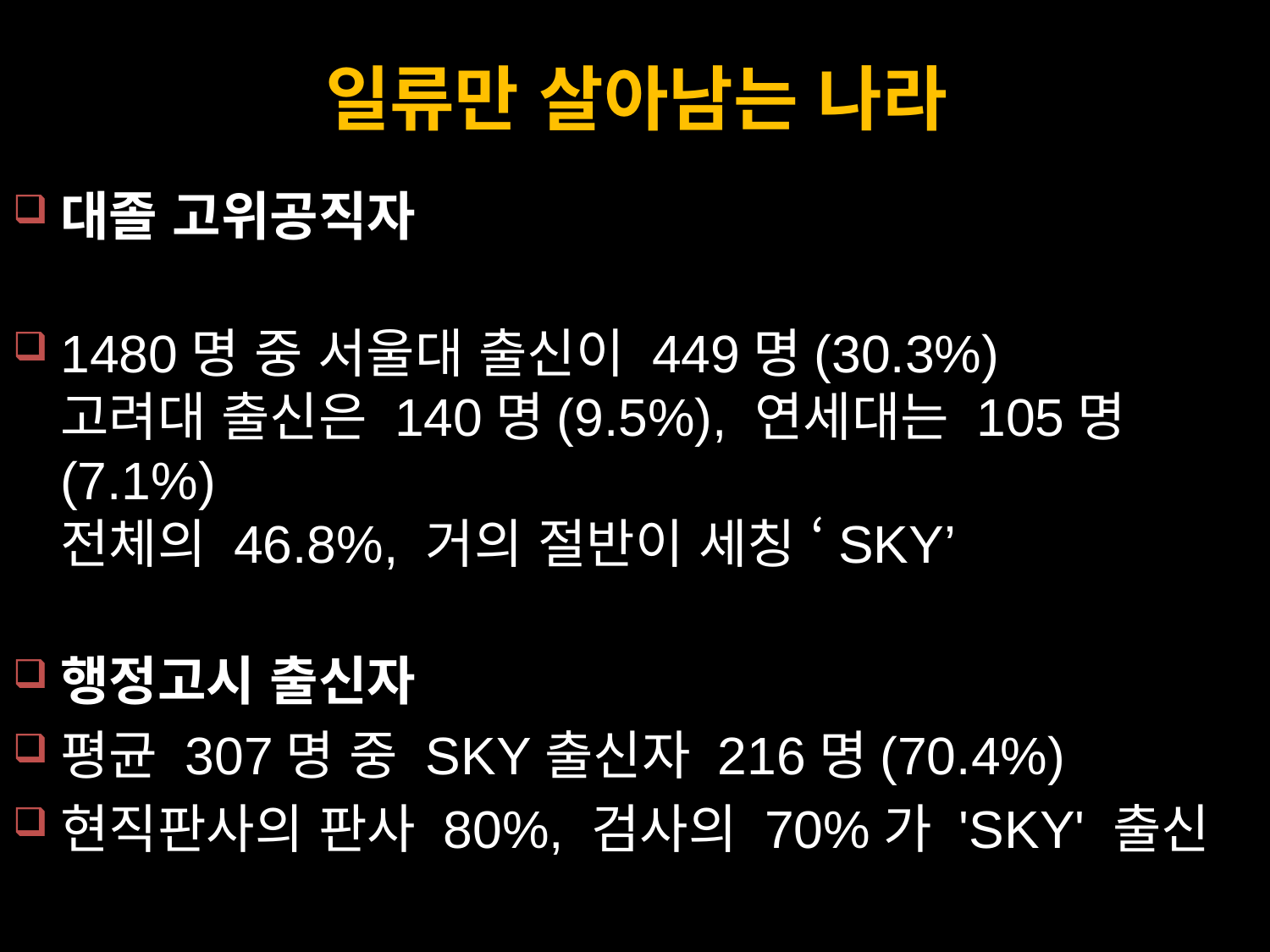

# 일류만 살아남는 나라
대졸 고위공직자
1480명 중 서울대 출신이 449명(30.3%)
고려대 출신은 140명(9.5%), 연세대는 105명(7.1%)
전체의 46.8%, 거의 절반이 세칭 ‘SKY’
행정고시 출신자
평균 307명 중 SKY출신자 216명(70.4%)
현직판사의 판사 80%, 검사의 70%가 'SKY' 출신